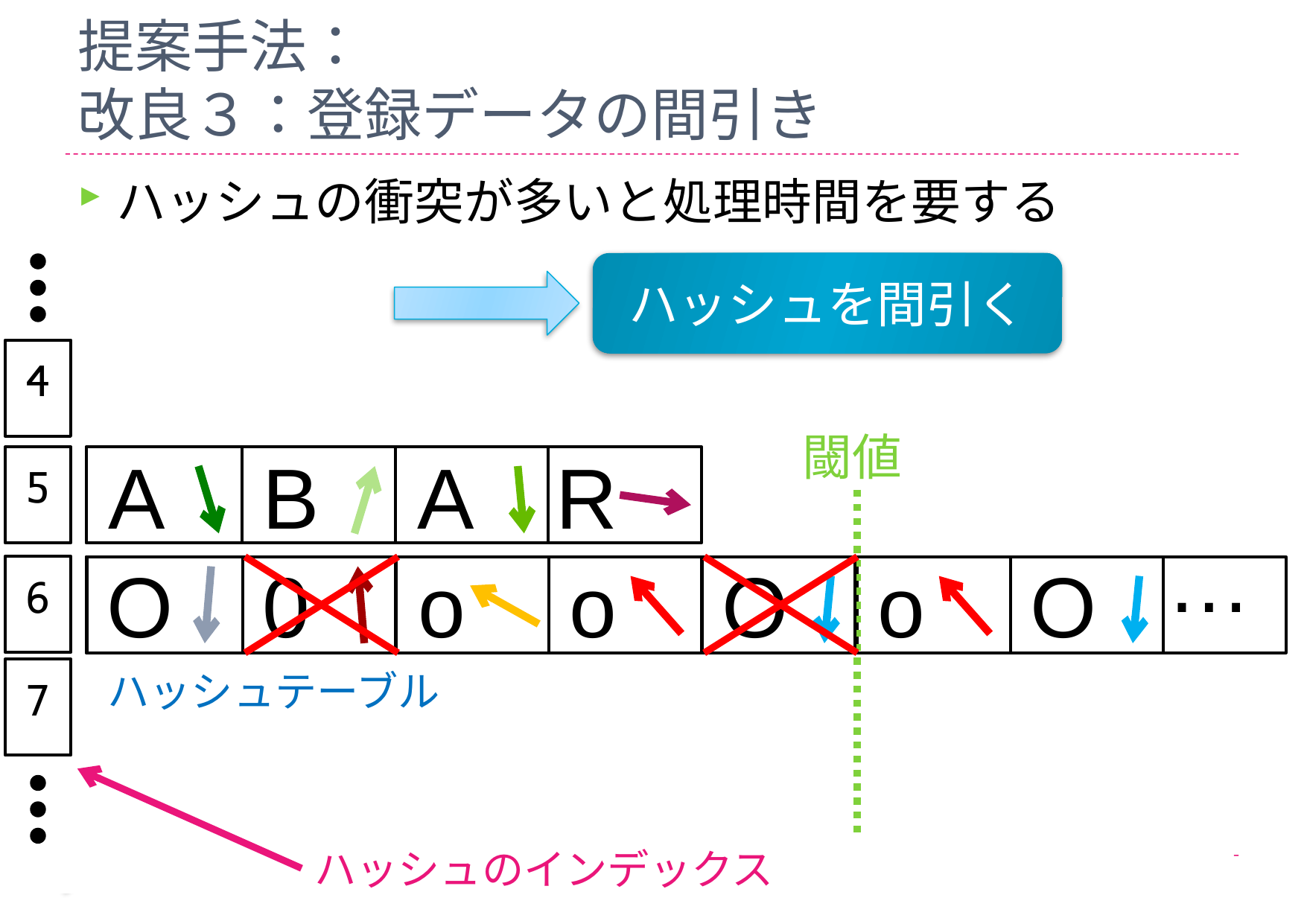

# 提案手法： 改良３：登録データの間引き
ハッシュの衝突が多いと処理時間を要する
ハッシュを間引く

4
閾値
A
B
A
R

5

…
O
0
0
o
O
o
O

o
O
0
o
O

6
ハッシュテーブル

7

ハッシュのインデックス